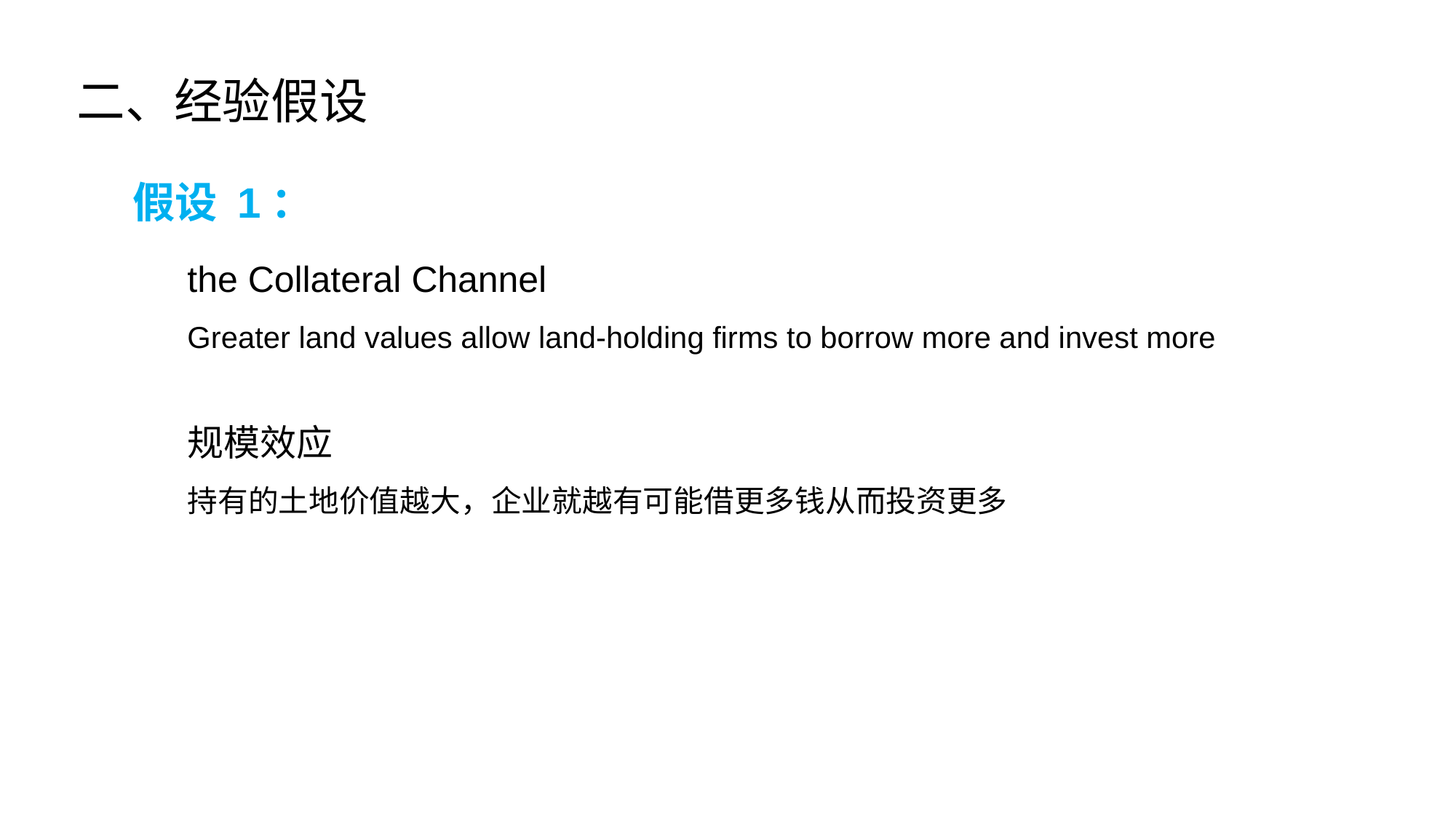

二、经验假设
假设 1：

the Collateral Channel
Greater land values allow land-holding firms to borrow more and invest more

规模效应
持有的土地价值越大，企业就越有可能借更多钱从而投资更多